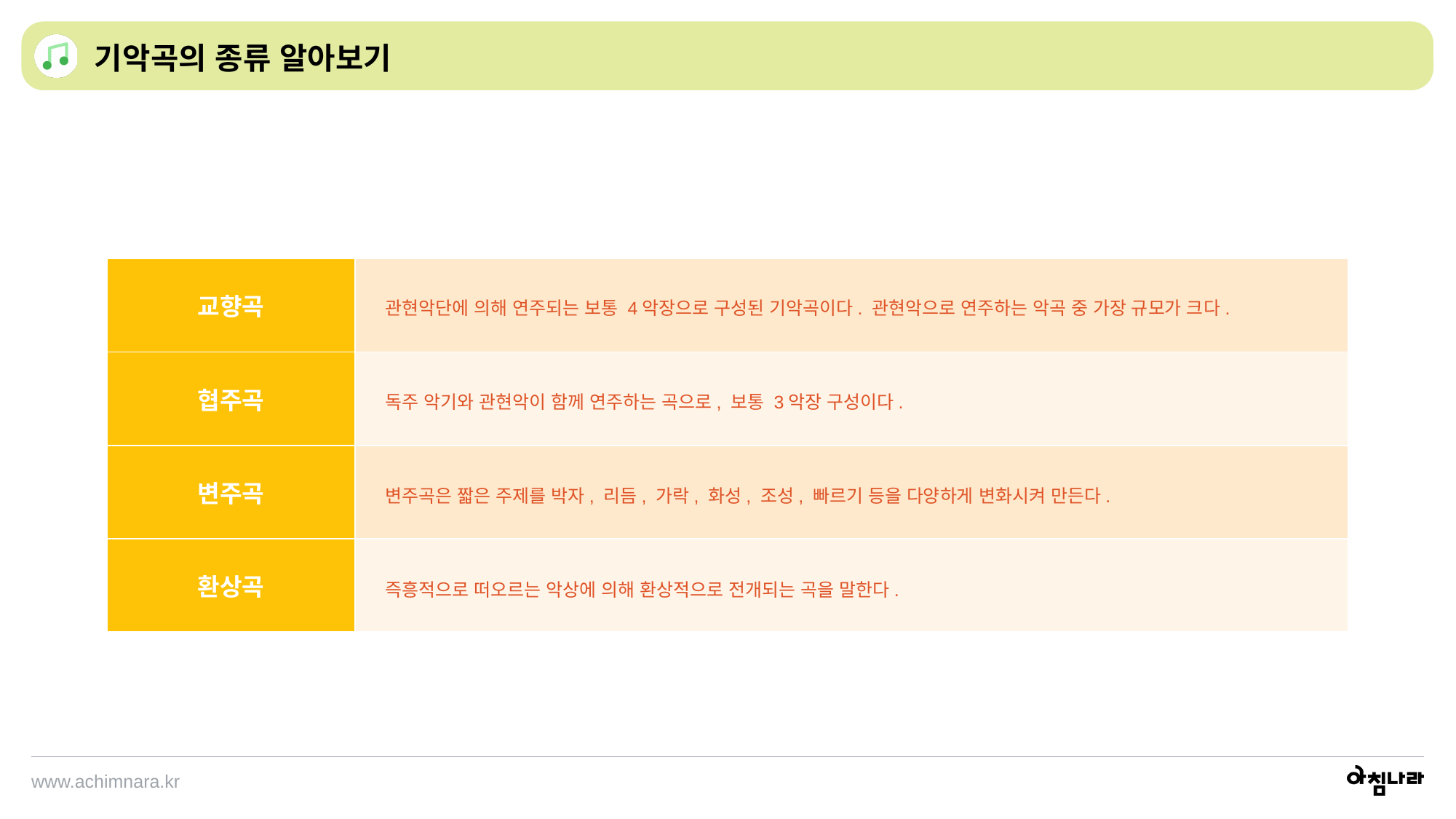

기악곡의 종류 알아보기
| 교향곡 |  |
| --- | --- |
| 협주곡 |  |
| 변주곡 |  |
| 환상곡 |  |
관현악단에 의해 연주되는 보통 4악장으로 구성된 기악곡이다. 관현악으로 연주하는 악곡 중 가장 규모가 크다.
독주 악기와 관현악이 함께 연주하는 곡으로, 보통 3악장 구성이다.
변주곡은 짧은 주제를 박자, 리듬, 가락, 화성, 조성, 빠르기 등을 다양하게 변화시켜 만든다.
즉흥적으로 떠오르는 악상에 의해 환상적으로 전개되는 곡을 말한다.